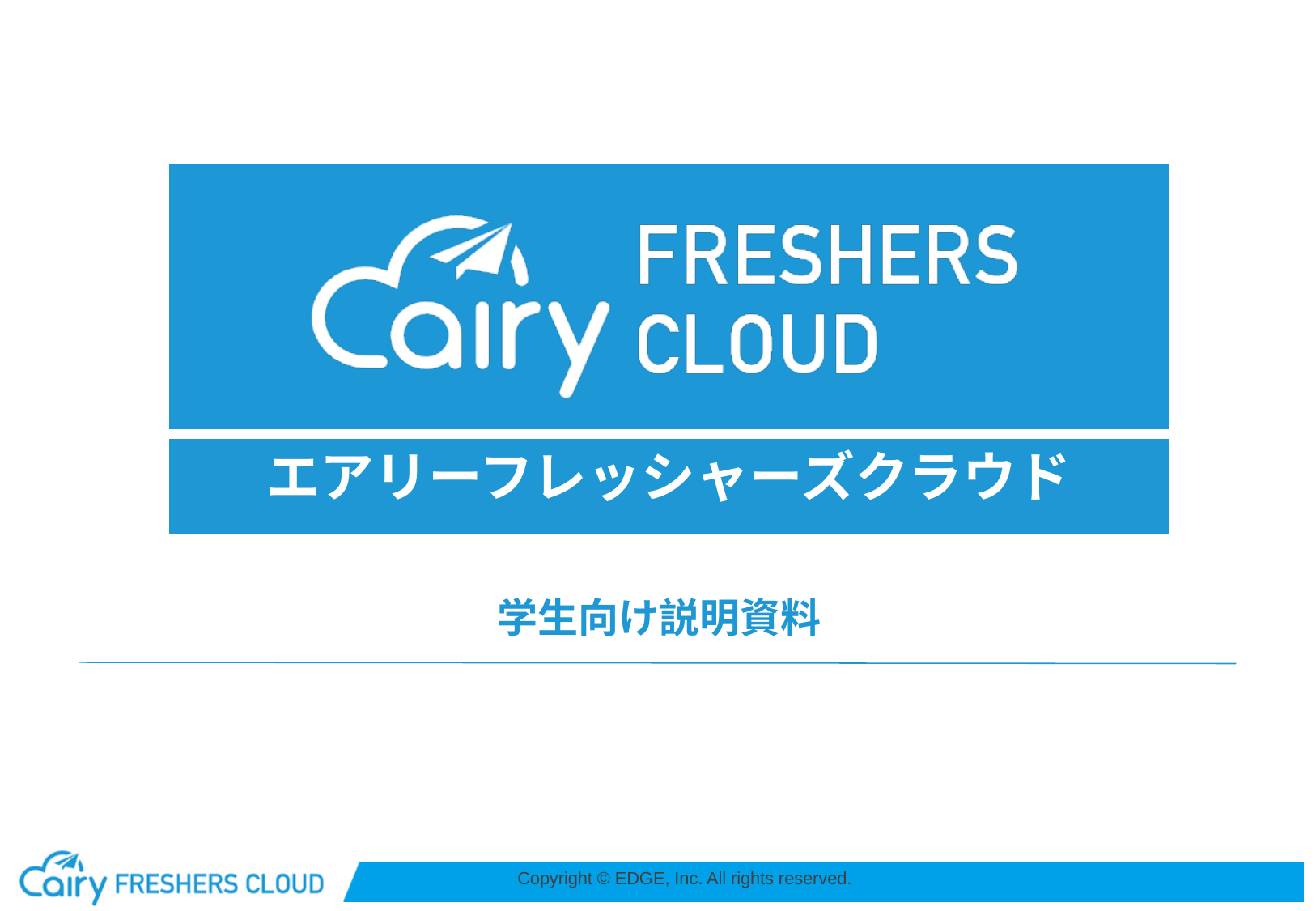

エアリーフレッシャーズクラウド
学生向け説明資料

Copyright © EDGE, Inc. All rights reserved.